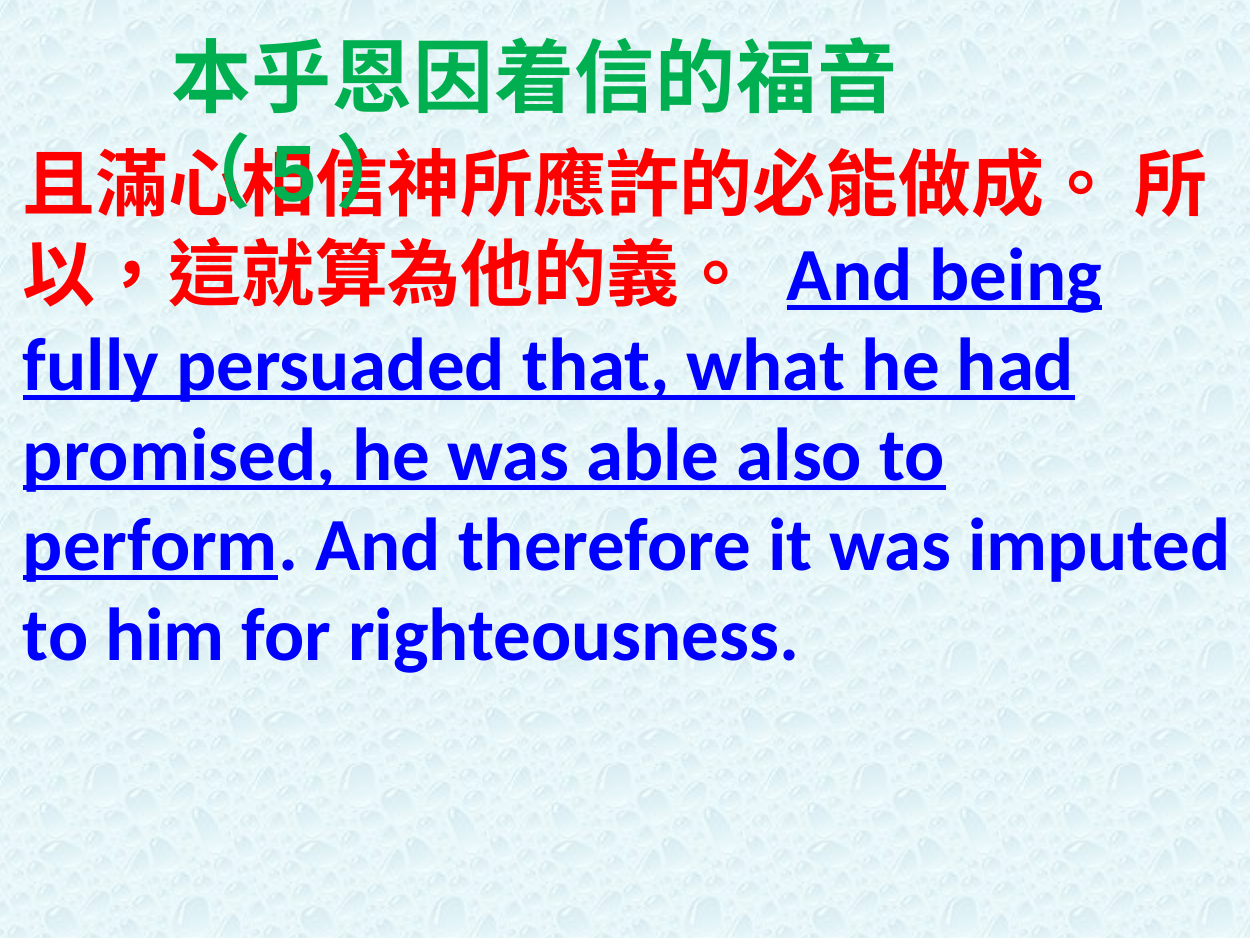

本乎恩因着信的福音（5）
且滿心相信神所應許的必能做成。 所以，這就算為他的義。 And being fully persuaded that, what he had promised, he was able also to perform. And therefore it was imputed to him for righteousness.